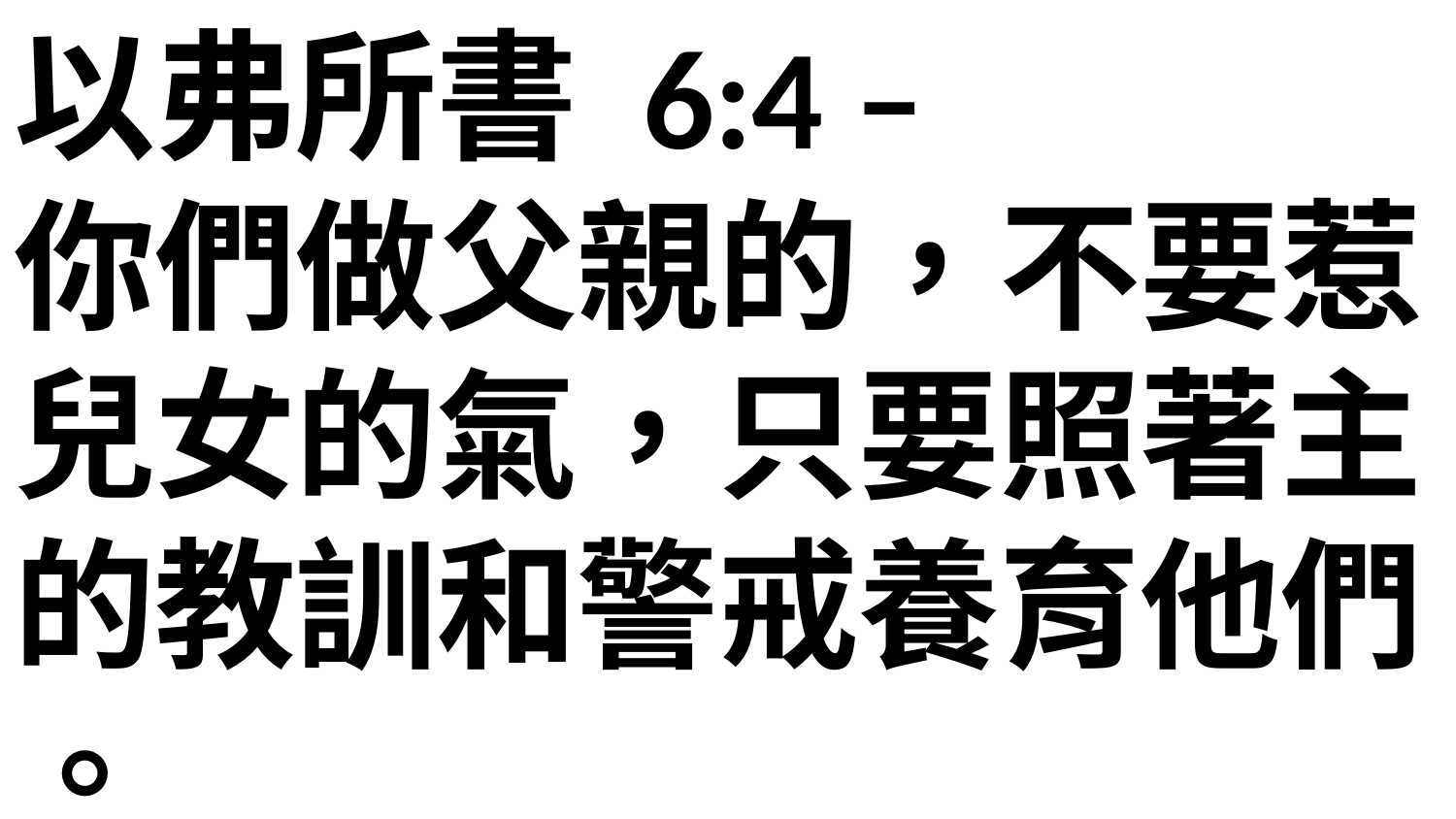

以弗所書 6:4 –
你們做父親的，不要惹兒女的氣，只要照著主的教訓和警戒養育他們
。